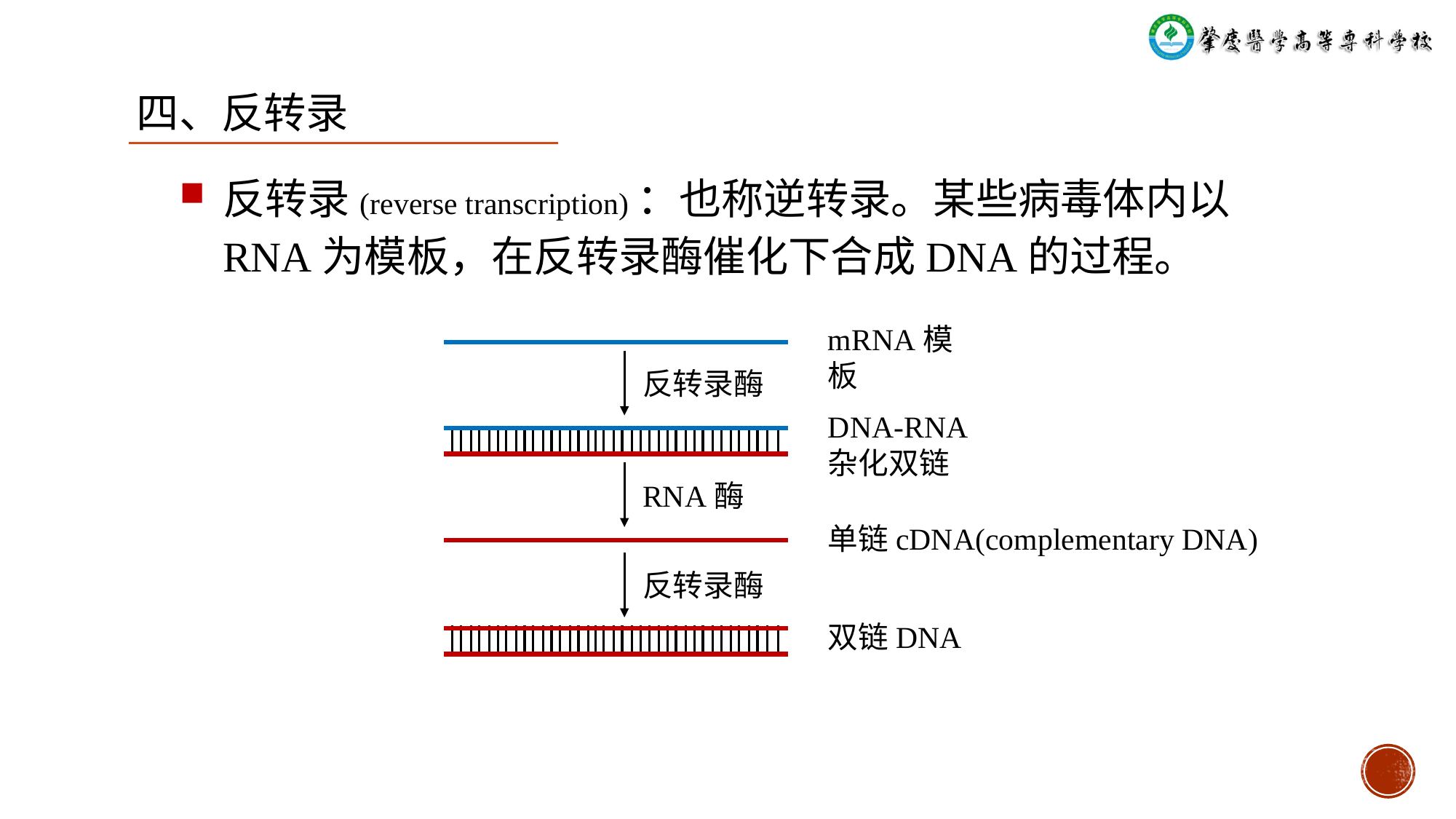

四、反转录
反转录(reverse transcription)：也称逆转录。某些病毒体内以RNA为模板，在反转录酶催化下合成DNA的过程。
mRNA模板
反转录酶
DNA-RNA杂化双链
RNA酶
单链cDNA(complementary DNA)
反转录酶
双链DNA